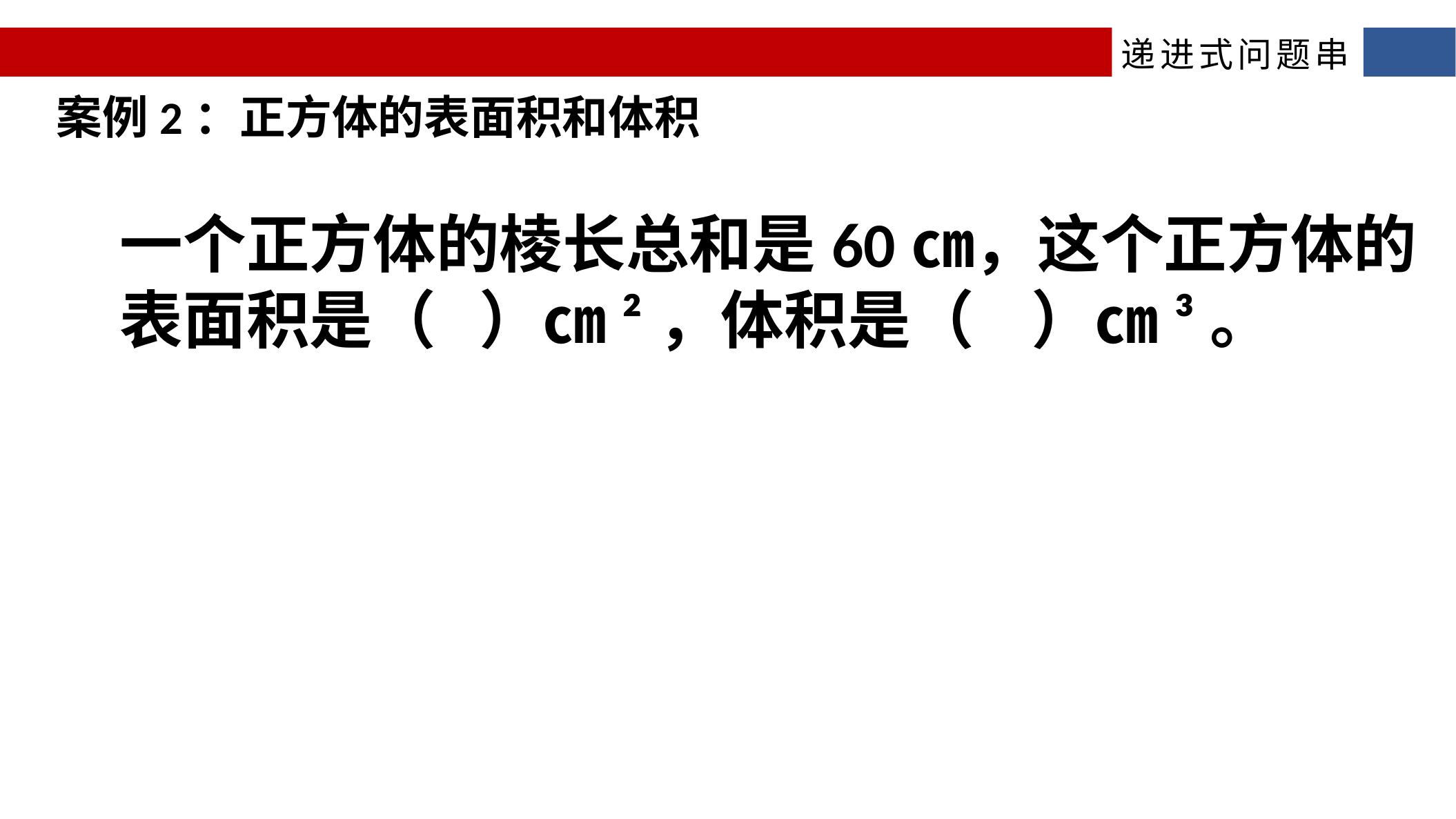

递进式问题串

案例2：正方体的表面积和体积
一个正方体的棱长总和是60㎝，这个正方体的表面积是（   ）㎝²，体积是（    ）㎝³。